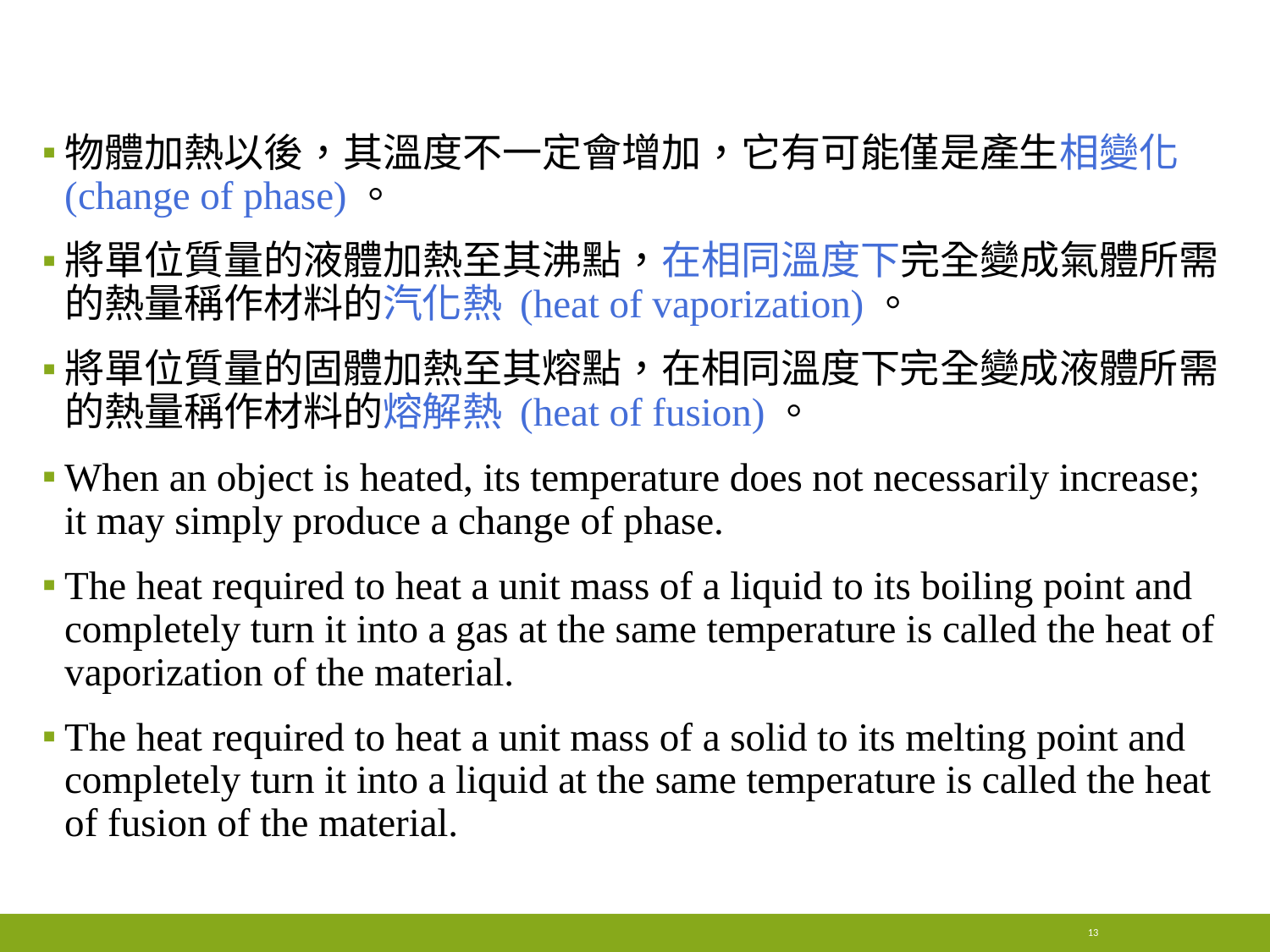

#
物體加熱以後，其溫度不一定會增加，它有可能僅是產生相變化 (change of phase)。
將單位質量的液體加熱至其沸點，在相同溫度下完全變成氣體所需的熱量稱作材料的汽化熱 (heat of vaporization)。
將單位質量的固體加熱至其熔點，在相同溫度下完全變成液體所需的熱量稱作材料的熔解熱 (heat of fusion)。
When an object is heated, its temperature does not necessarily increase; it may simply produce a change of phase.
The heat required to heat a unit mass of a liquid to its boiling point and completely turn it into a gas at the same temperature is called the heat of vaporization of the material.
The heat required to heat a unit mass of a solid to its melting point and completely turn it into a liquid at the same temperature is called the heat of fusion of the material.
13